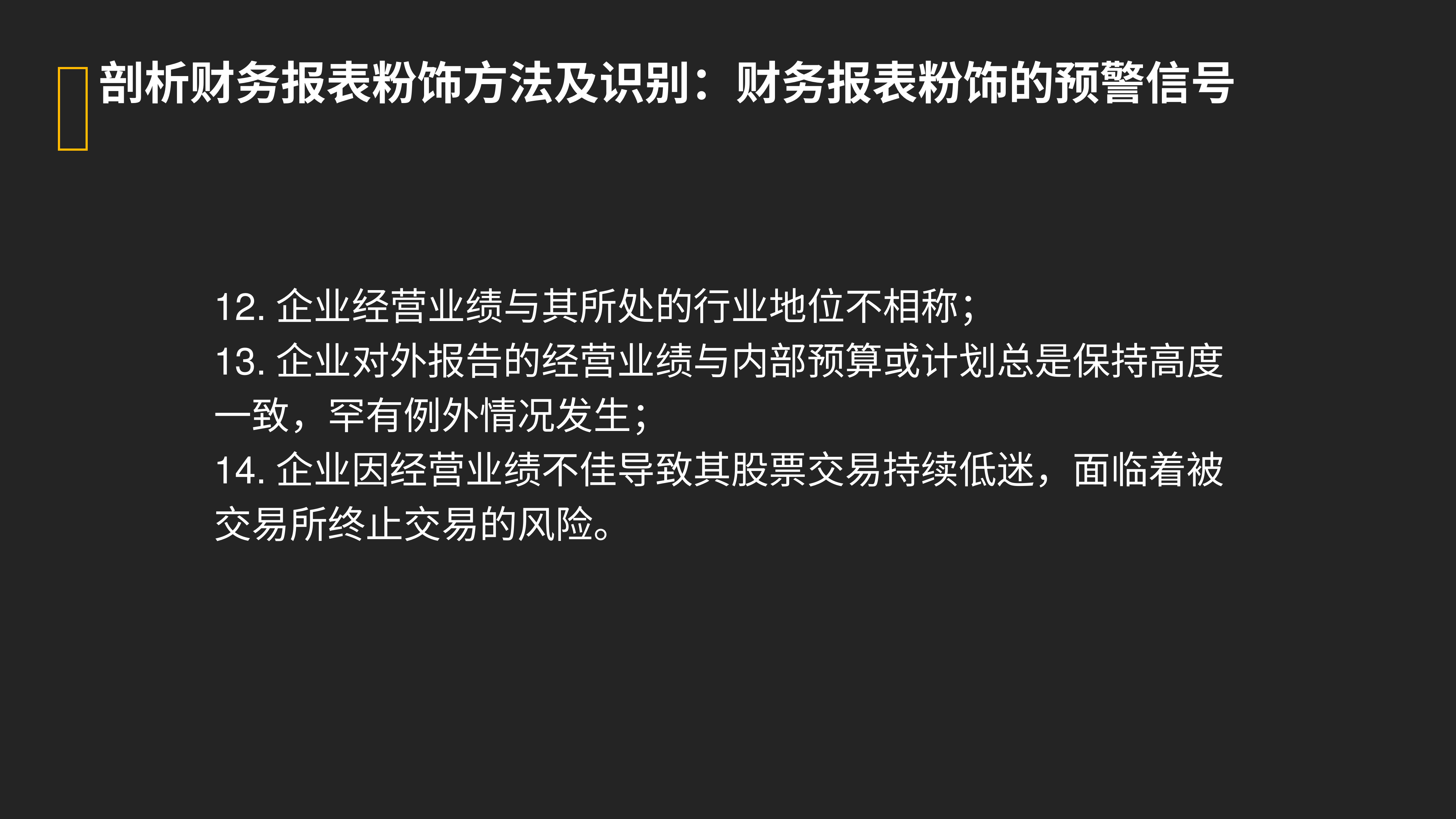

剖析财务报表粉饰方法及识别：财务报表粉饰的预警信号
12.企业经营业绩与其所处的行业地位不相称；
13.企业对外报告的经营业绩与内部预算或计划总是保持高度一致，罕有例外情况发生；
14.企业因经营业绩不佳导致其股票交易持续低迷，面临着被交易所终止交易的风险。